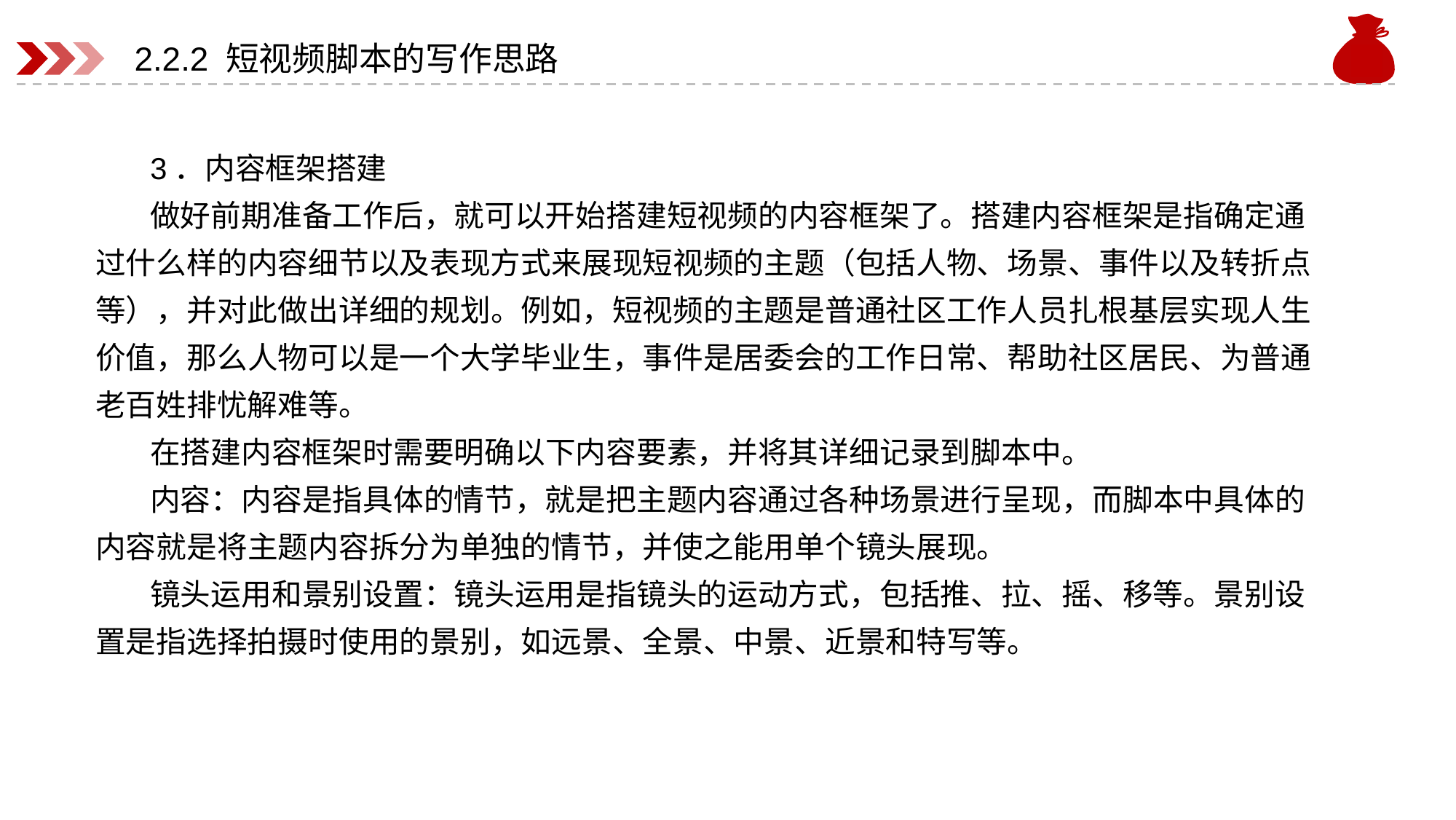

# 2.2.2 短视频脚本的写作思路
22
3．内容框架搭建
做好前期准备工作后，就可以开始搭建短视频的内容框架了。搭建内容框架是指确定通过什么样的内容细节以及表现方式来展现短视频的主题（包括人物、场景、事件以及转折点等），并对此做出详细的规划。例如，短视频的主题是普通社区工作人员扎根基层实现人生价值，那么人物可以是一个大学毕业生，事件是居委会的工作日常、帮助社区居民、为普通老百姓排忧解难等。
在搭建内容框架时需要明确以下内容要素，并将其详细记录到脚本中。
内容：内容是指具体的情节，就是把主题内容通过各种场景进行呈现，而脚本中具体的内容就是将主题内容拆分为单独的情节，并使之能用单个镜头展现。
镜头运用和景别设置：镜头运用是指镜头的运动方式，包括推、拉、摇、移等。景别设置是指选择拍摄时使用的景别，如远景、全景、中景、近景和特写等。